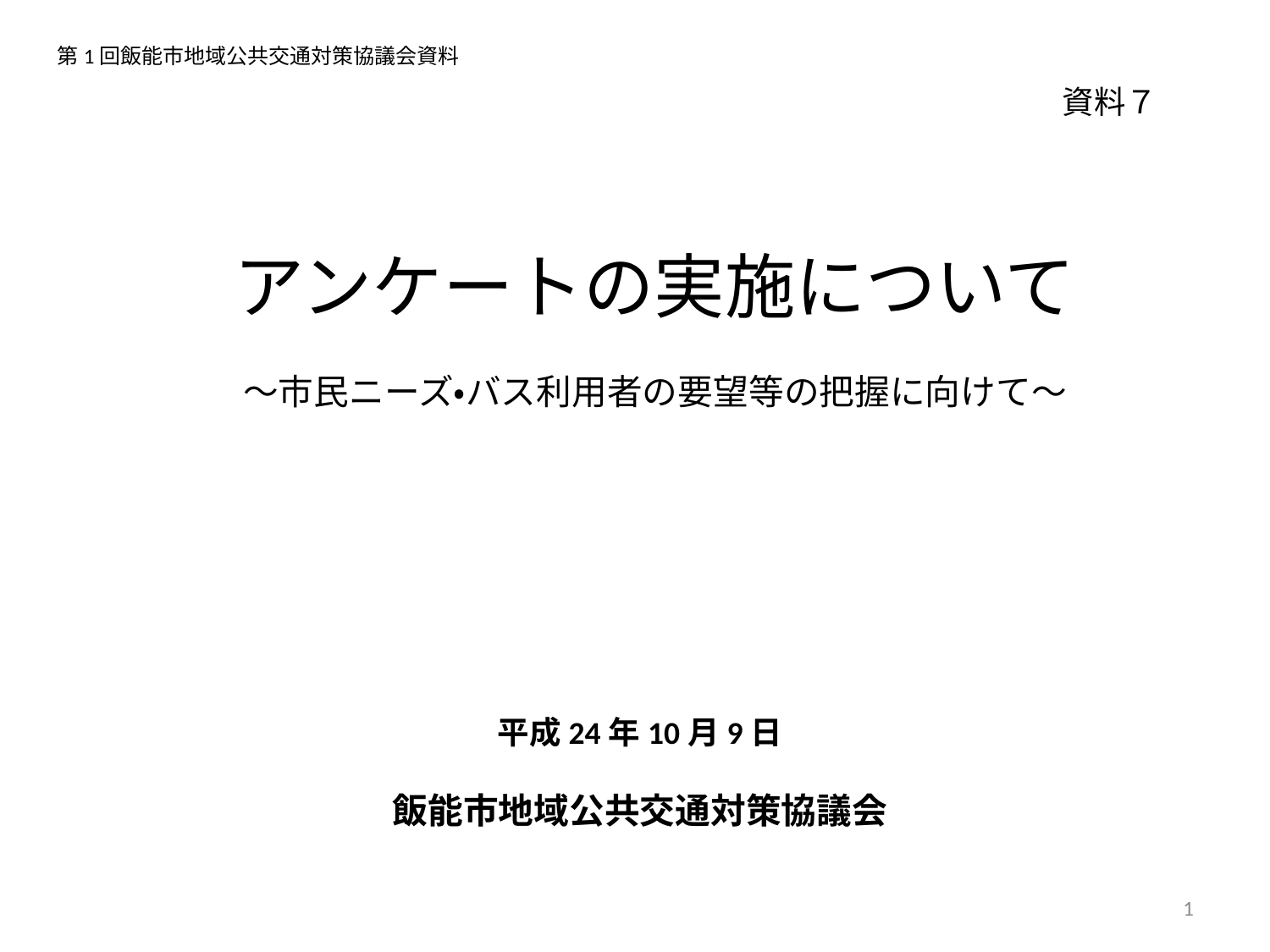

第1回飯能市地域公共交通対策協議会資料
資料７
アンケートの実施について

～市民ニーズ・バス利用者の要望等の把握に向けて～
平成24年10月9日

飯能市地域公共交通対策協議会

1